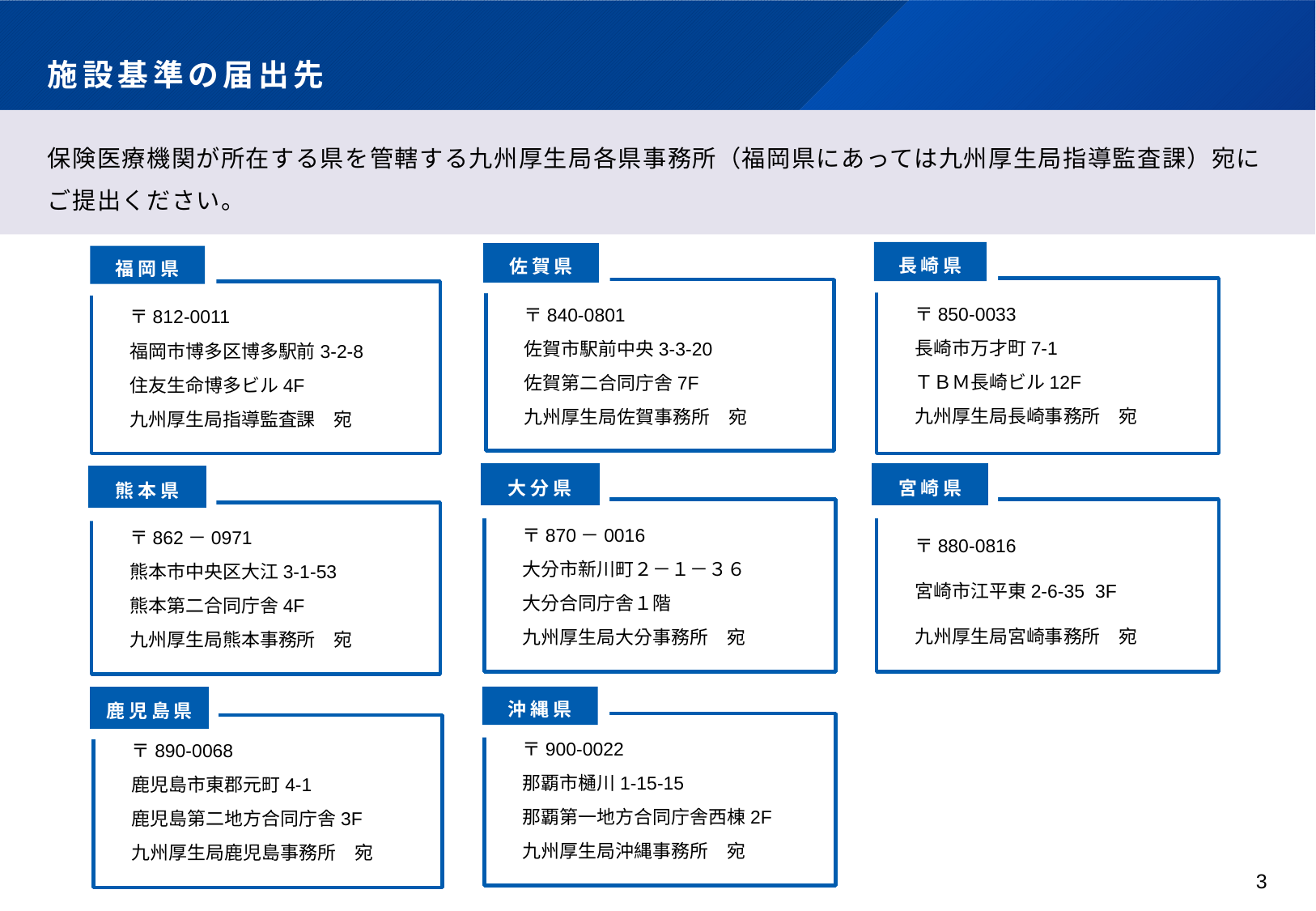

# 施設基準の届出先
保険医療機関が所在する県を管轄する九州厚生局各県事務所（福岡県にあっては九州厚生局指導監査課）宛にご提出ください。

長崎県
〒850-0033
長崎市万才町7-1
ＴＢＭ長崎ビル12F
九州厚生局長崎事務所　宛

佐賀県
〒840-0801
佐賀市駅前中央3-3-20
佐賀第二合同庁舎7F
九州厚生局佐賀事務所　宛

福岡県
〒812-0011
福岡市博多区博多駅前3-2-8
住友生命博多ビル4F
九州厚生局指導監査課　宛

大分県

〒870－0016
大分市新川町２－１－３６
大分合同庁舎１階
九州厚生局大分事務所　宛

宮崎県

〒880-0816
宮崎市江平東2-6-35  3F
九州厚生局宮崎事務所　宛
熊本県

〒862－0971
熊本市中央区大江3-1-53
熊本第二合同庁舎4F
九州厚生局熊本事務所　宛

沖縄県
〒900-0022
那覇市樋川1-15-15
那覇第一地方合同庁舎西棟2F
九州厚生局沖縄事務所　宛

鹿児島県
〒890-0068
鹿児島市東郡元町4-1
鹿児島第二地方合同庁舎3F
九州厚生局鹿児島事務所　宛

3